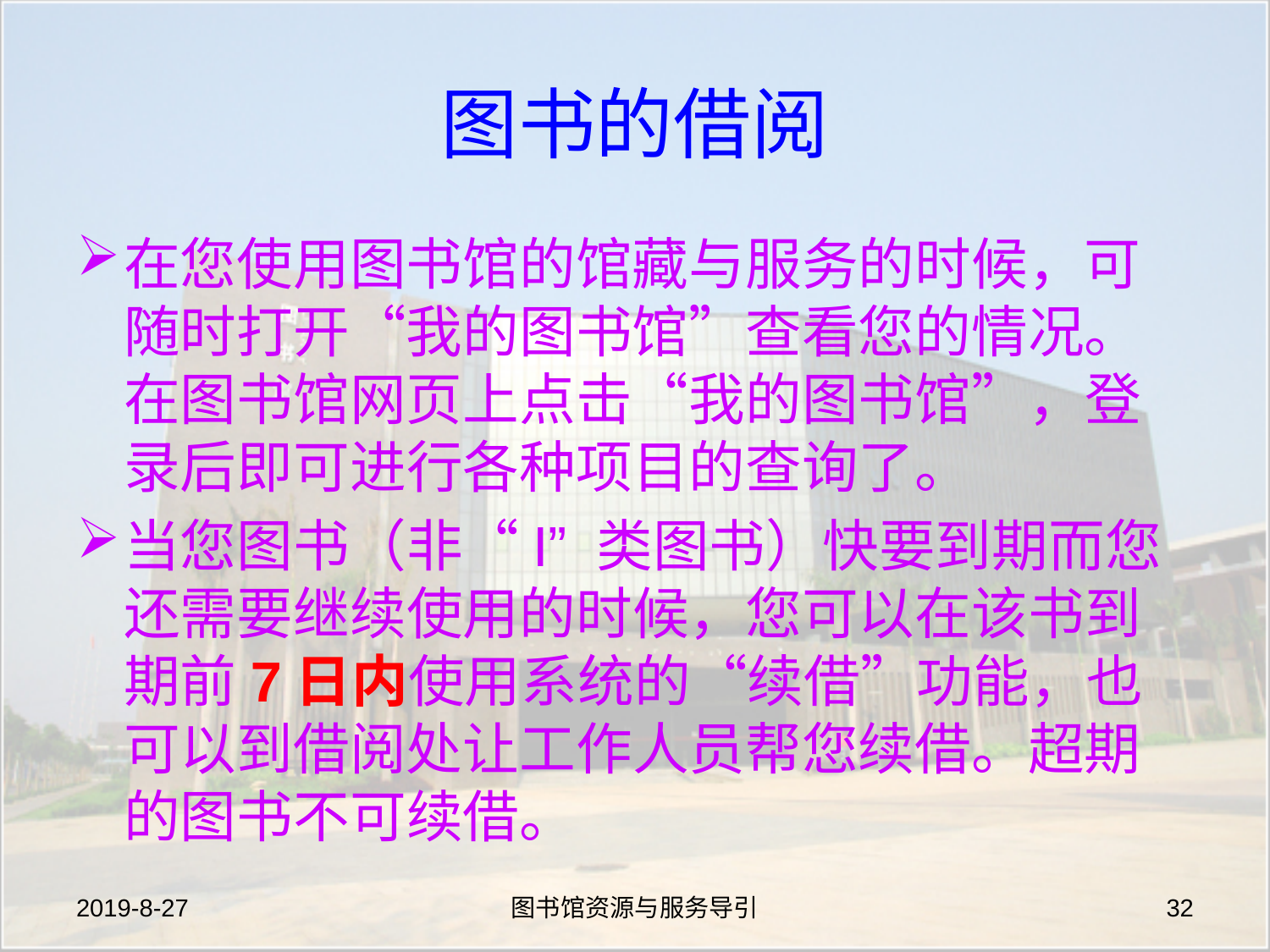

# 图书的借阅
在您使用图书馆的馆藏与服务的时候，可随时打开“我的图书馆”查看您的情况。在图书馆网页上点击“我的图书馆”，登录后即可进行各种项目的查询了。
当您图书（非“I” 类图书）快要到期而您还需要继续使用的时候，您可以在该书到期前7日内使用系统的“续借”功能，也可以到借阅处让工作人员帮您续借。超期的图书不可续借。

2019-8-27
图书馆资源与服务导引
32